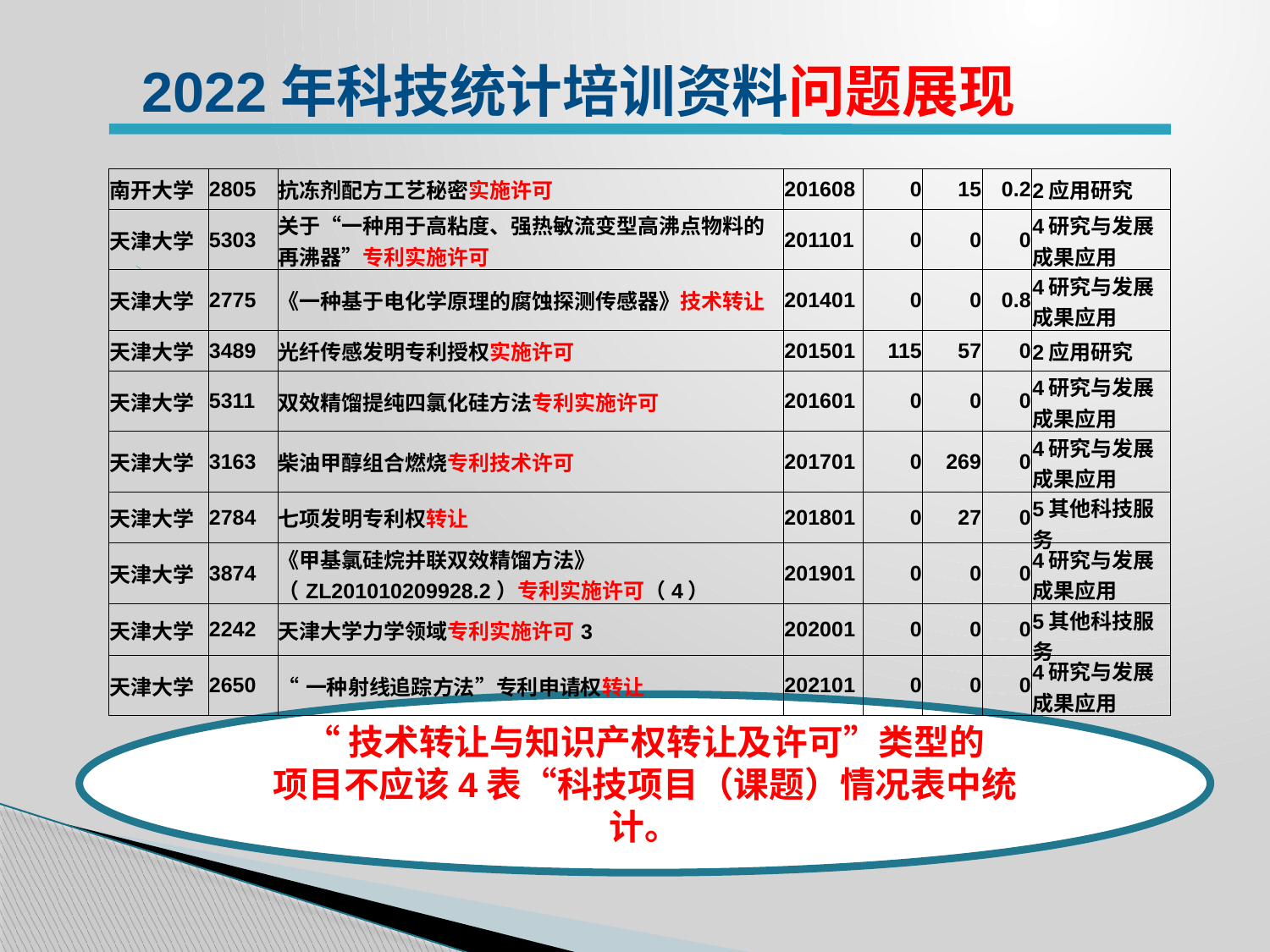

2022年科技统计培训资料问题展现
| 南开大学 | 2805 | 抗冻剂配方工艺秘密实施许可 | 201608 | 0 | 15 | 0.2 | 2应用研究 |
| --- | --- | --- | --- | --- | --- | --- | --- |
| 天津大学 | 5303 | 关于“一种用于高粘度、强热敏流变型高沸点物料的再沸器”专利实施许可 | 201101 | 0 | 0 | 0 | 4研究与发展成果应用 |
| 天津大学 | 2775 | 《一种基于电化学原理的腐蚀探测传感器》技术转让 | 201401 | 0 | 0 | 0.8 | 4研究与发展成果应用 |
| 天津大学 | 3489 | 光纤传感发明专利授权实施许可 | 201501 | 115 | 57 | 0 | 2应用研究 |
| 天津大学 | 5311 | 双效精馏提纯四氯化硅方法专利实施许可 | 201601 | 0 | 0 | 0 | 4研究与发展成果应用 |
| 天津大学 | 3163 | 柴油甲醇组合燃烧专利技术许可 | 201701 | 0 | 269 | 0 | 4研究与发展成果应用 |
| 天津大学 | 2784 | 七项发明专利权转让 | 201801 | 0 | 27 | 0 | 5其他科技服务 |
| 天津大学 | 3874 | 《甲基氯硅烷并联双效精馏方法》（ZL201010209928.2）专利实施许可（4） | 201901 | 0 | 0 | 0 | 4研究与发展成果应用 |
| 天津大学 | 2242 | 天津大学力学领域专利实施许可3 | 202001 | 0 | 0 | 0 | 5其他科技服务 |
| 天津大学 | 2650 | “一种射线追踪方法”专利申请权转让 | 202101 | 0 | 0 | 0 | 4研究与发展成果应用 |
“技术转让与知识产权转让及许可”类型的
项目不应该4表“科技项目（课题）情况表中统计。